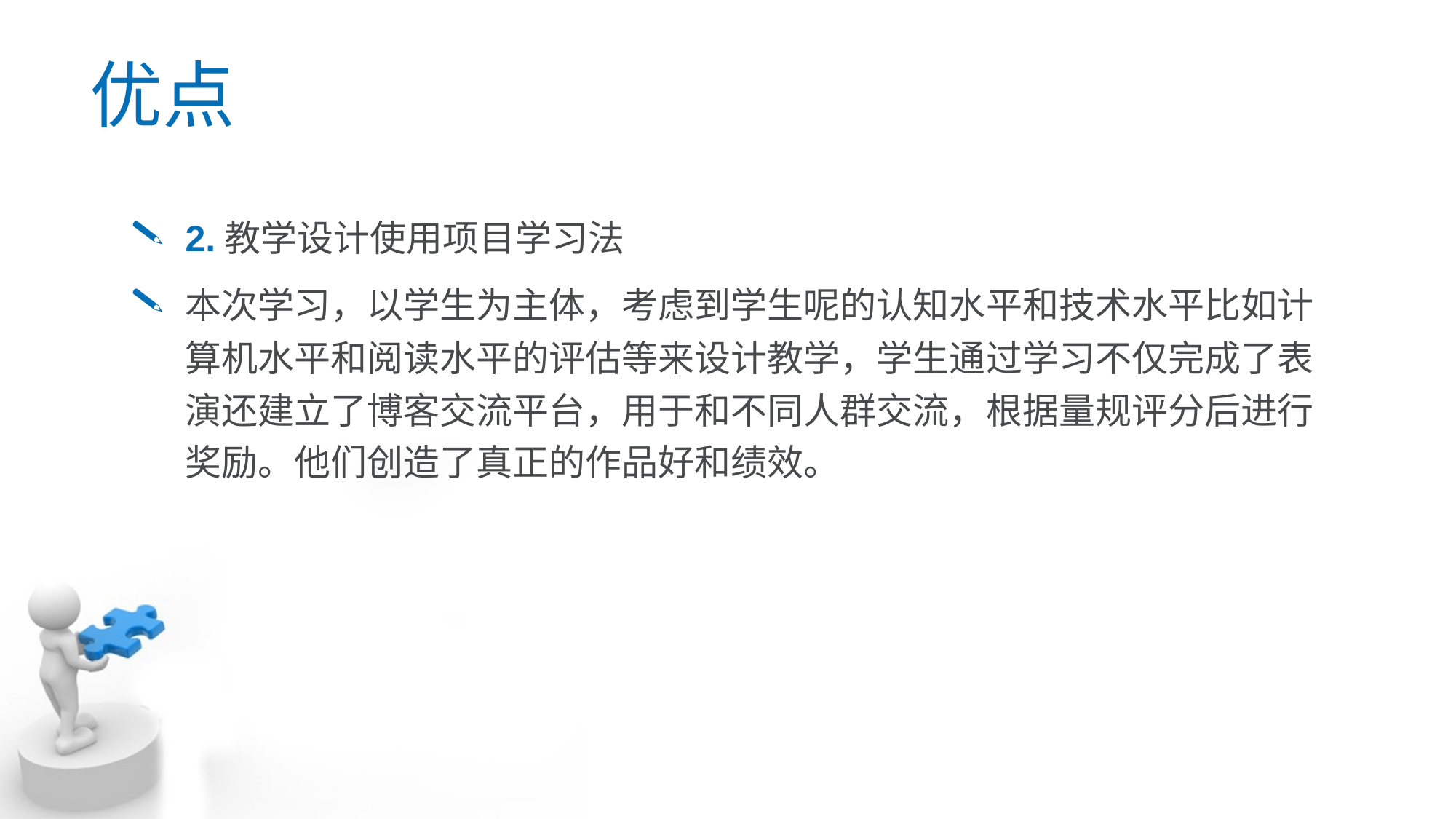

优点
2.教学设计使用项目学习法
本次学习，以学生为主体，考虑到学生呢的认知水平和技术水平比如计算机水平和阅读水平的评估等来设计教学，学生通过学习不仅完成了表演还建立了博客交流平台，用于和不同人群交流，根据量规评分后进行奖励。他们创造了真正的作品好和绩效。